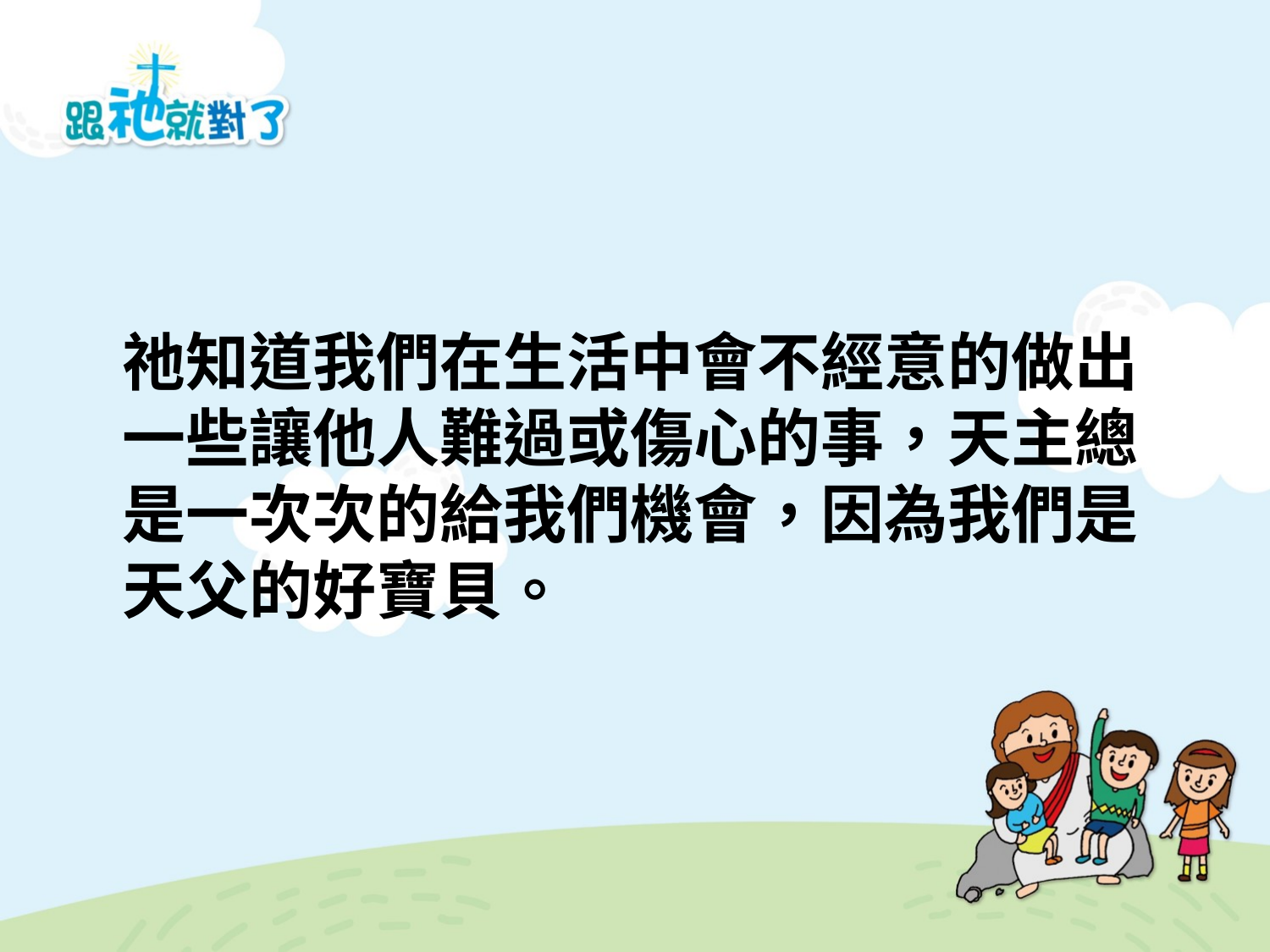

祂知道我們在生活中會不經意的做出一些讓他人難過或傷心的事，天主總是一次次的給我們機會，因為我們是天父的好寶貝。